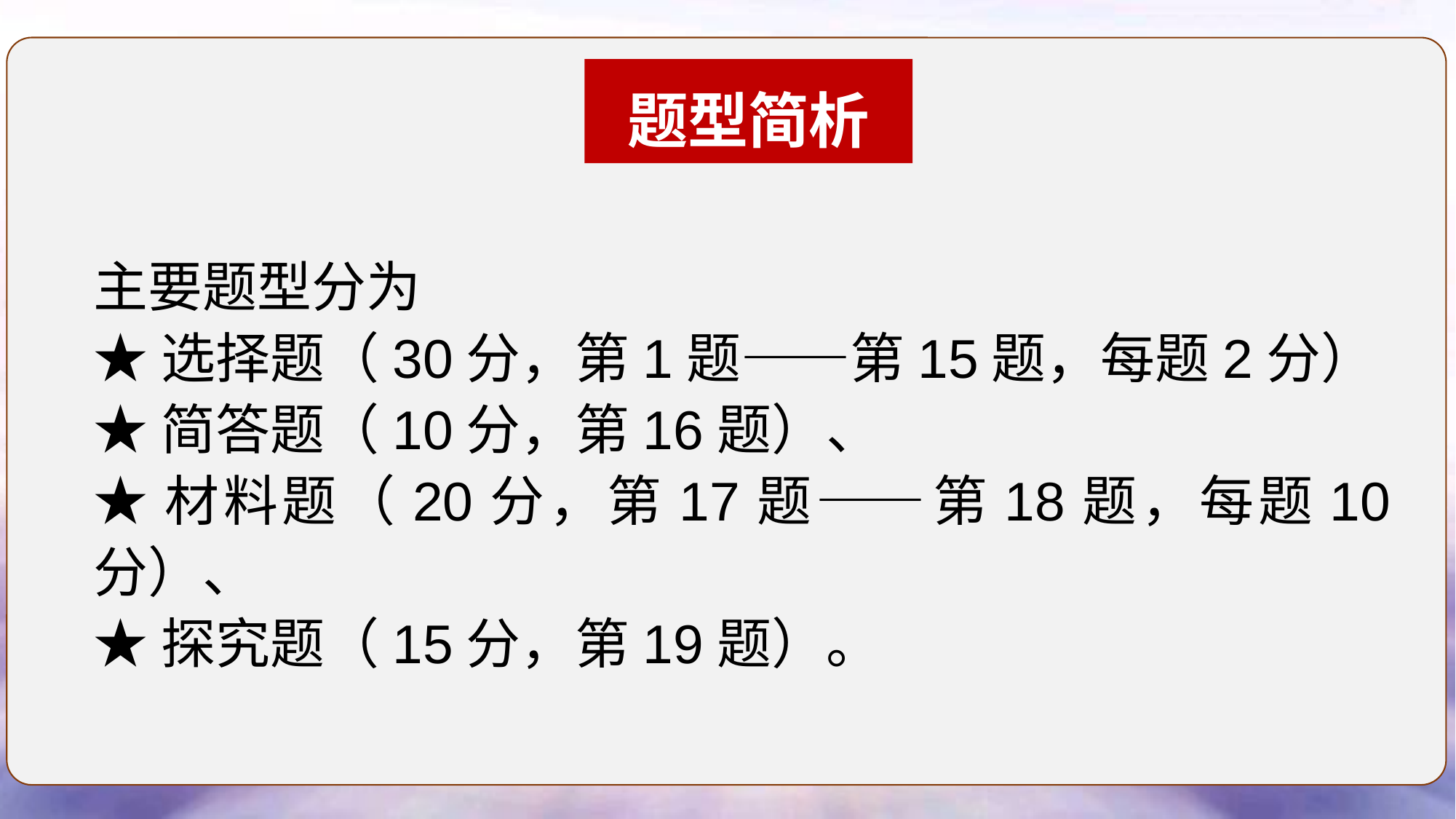

题型简析
主要题型分为
★选择题（30分，第1题——第15题，每题2分）
★简答题（10分，第16题）、
★材料题（20分，第17题——第18题，每题10分）、
★探究题（15分，第19题）。